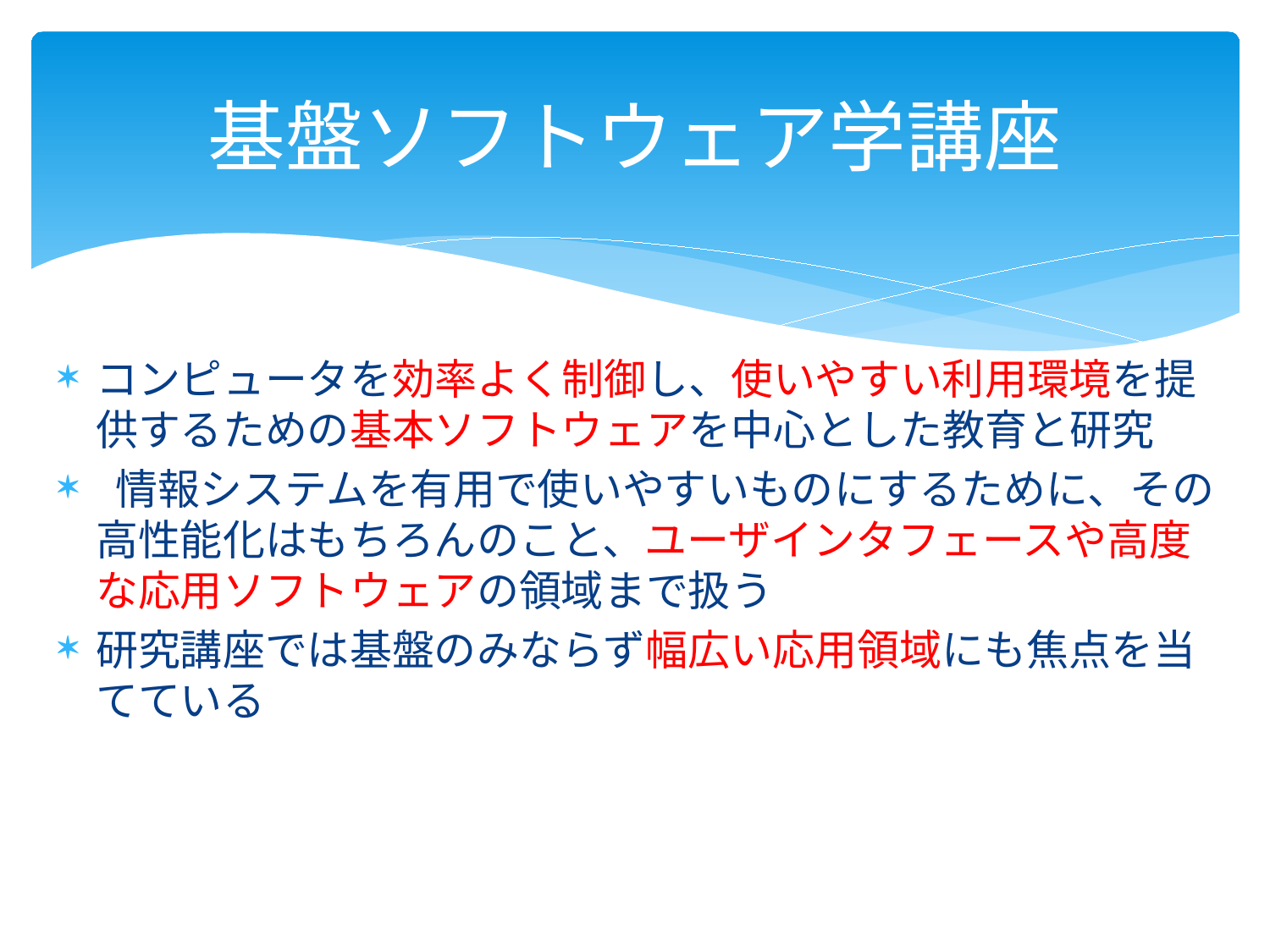

# 基盤ソフトウェア学講座
コンピュータを効率よく制御し、使いやすい利用環境を提供するための基本ソフトウェアを中心とした教育と研究
 情報システムを有用で使いやすいものにするために、その高性能化はもちろんのこと、ユーザインタフェースや高度な応用ソフトウェアの領域まで扱う
研究講座では基盤のみならず幅広い応用領域にも焦点を当てている